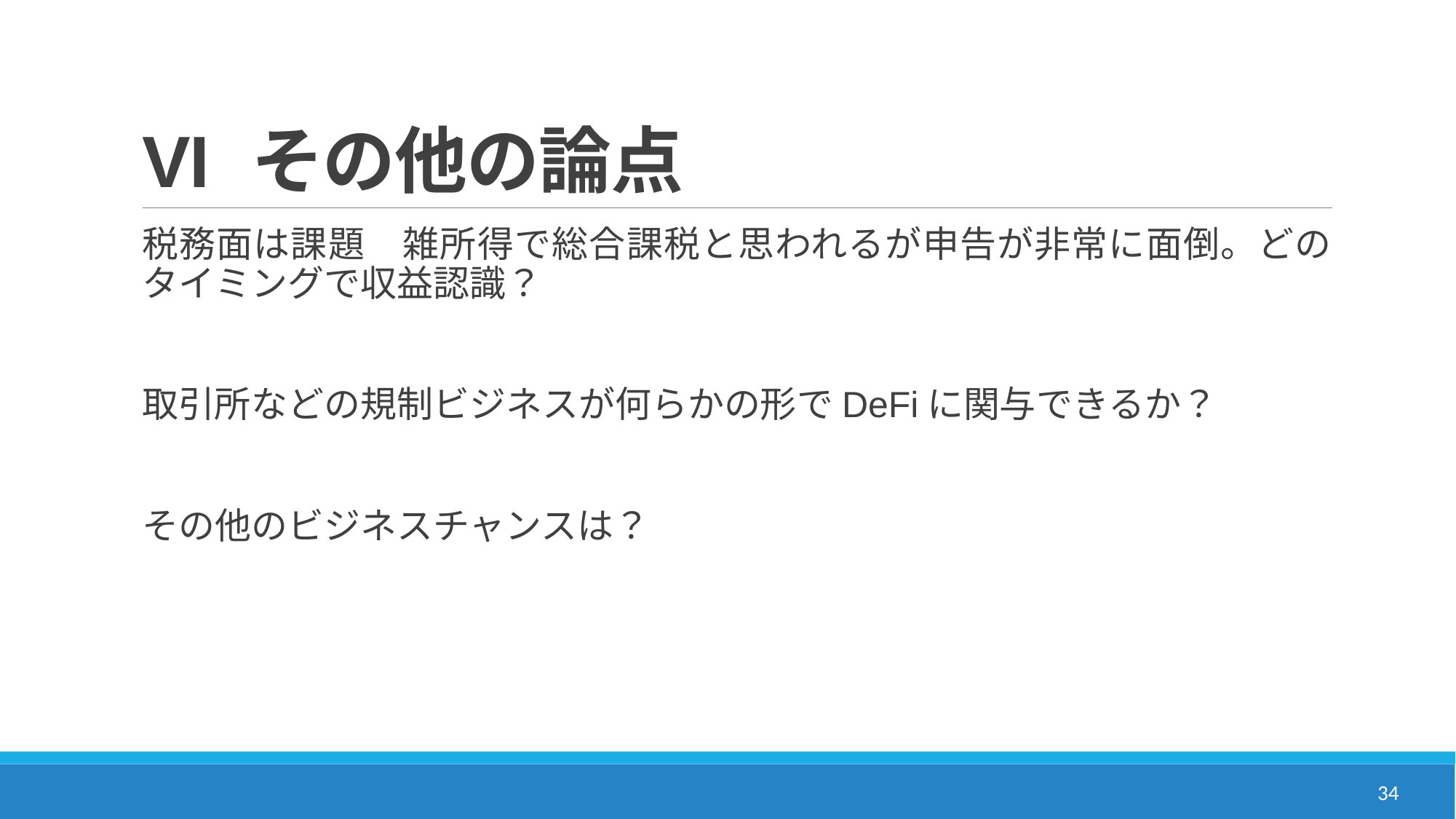

# VI	その他の論点
税務面は課題　雑所得で総合課税と思われるが申告が非常に面倒。どのタイミングで収益認識？

取引所などの規制ビジネスが何らかの形でDeFiに関与できるか？

その他のビジネスチャンスは？

34